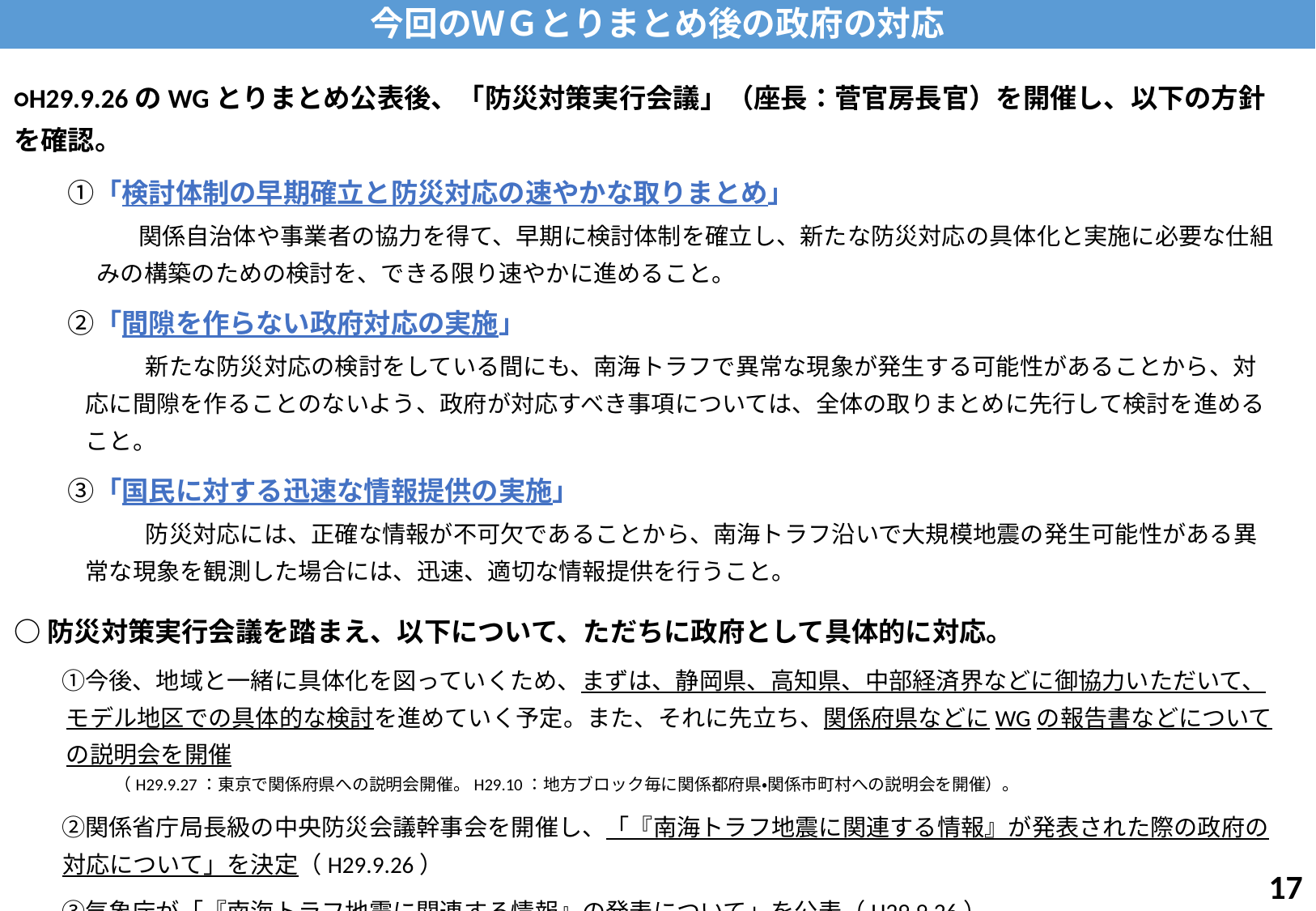

今回のＷＧとりまとめ後の政府の対応
○H29.9.26のWGとりまとめ公表後、「防災対策実行会議」（座長：菅官房長官）を開催し、以下の方針を確認。
　　①「検討体制の早期確立と防災対応の速やかな取りまとめ」
　　　　関係自治体や事業者の協力を得て、早期に検討体制を確立し、新たな防災対応の具体化と実施に必要な仕組みの構築のための検討を、できる限り速やかに進めること。
　　②「間隙を作らない政府対応の実施」
　　　　　新たな防災対応の検討をしている間にも、南海トラフで異常な現象が発生する可能性があることから、対応に間隙を作ることのないよう、政府が対応すべき事項については、全体の取りまとめに先行して検討を進めること。
　　③「国民に対する迅速な情報提供の実施」
　　　　　防災対応には、正確な情報が不可欠であることから、南海トラフ沿いで大規模地震の発生可能性がある異常な現象を観測した場合には、迅速、適切な情報提供を行うこと。
○防災対策実行会議を踏まえ、以下について、ただちに政府として具体的に対応。
　　①今後、地域と一緒に具体化を図っていくため、まずは、静岡県、高知県、中部経済界などに御協力いただいて、モデル地区での具体的な検討を進めていく予定。また、それに先立ち、関係府県などにWGの報告書などについての説明会を開催
　　　　　　（H29.9.27：東京で関係府県への説明会開催。H29.10：地方ブロック毎に関係都府県・関係市町村への説明会を開催）。
　　②関係省庁局長級の中央防災会議幹事会を開催し、「『南海トラフ地震に関連する情報』が発表された際の政府の対応について」を決定（H29.9.26）
　　③気象庁が「『南海トラフ地震に関連する情報』の発表について」を公表（H29.9.26）
　　						　※②、③については、平成29年11月１日運用開始
17